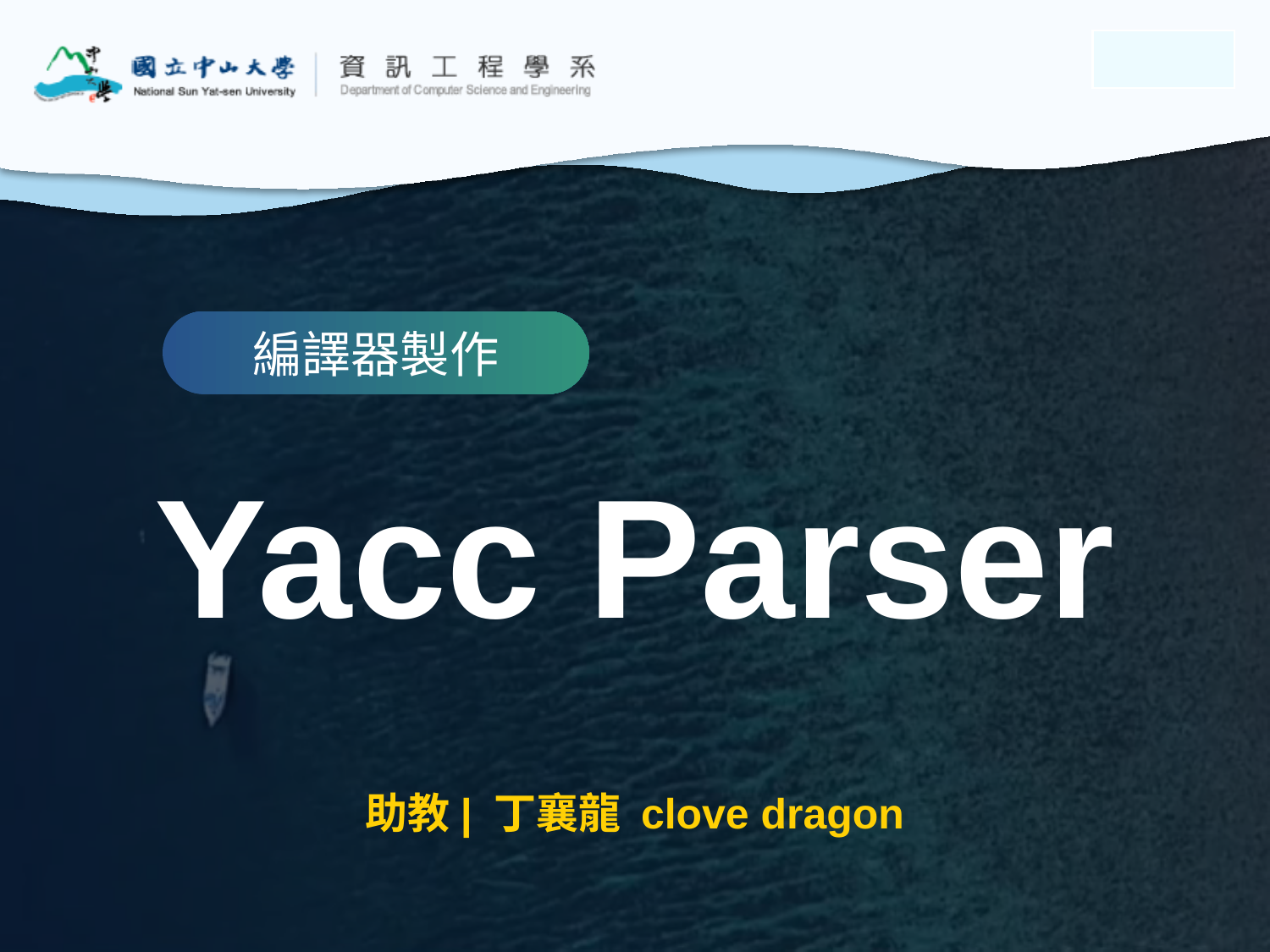

編譯器製作
Yacc Parser
助教| 丁襄龍 clove dragon